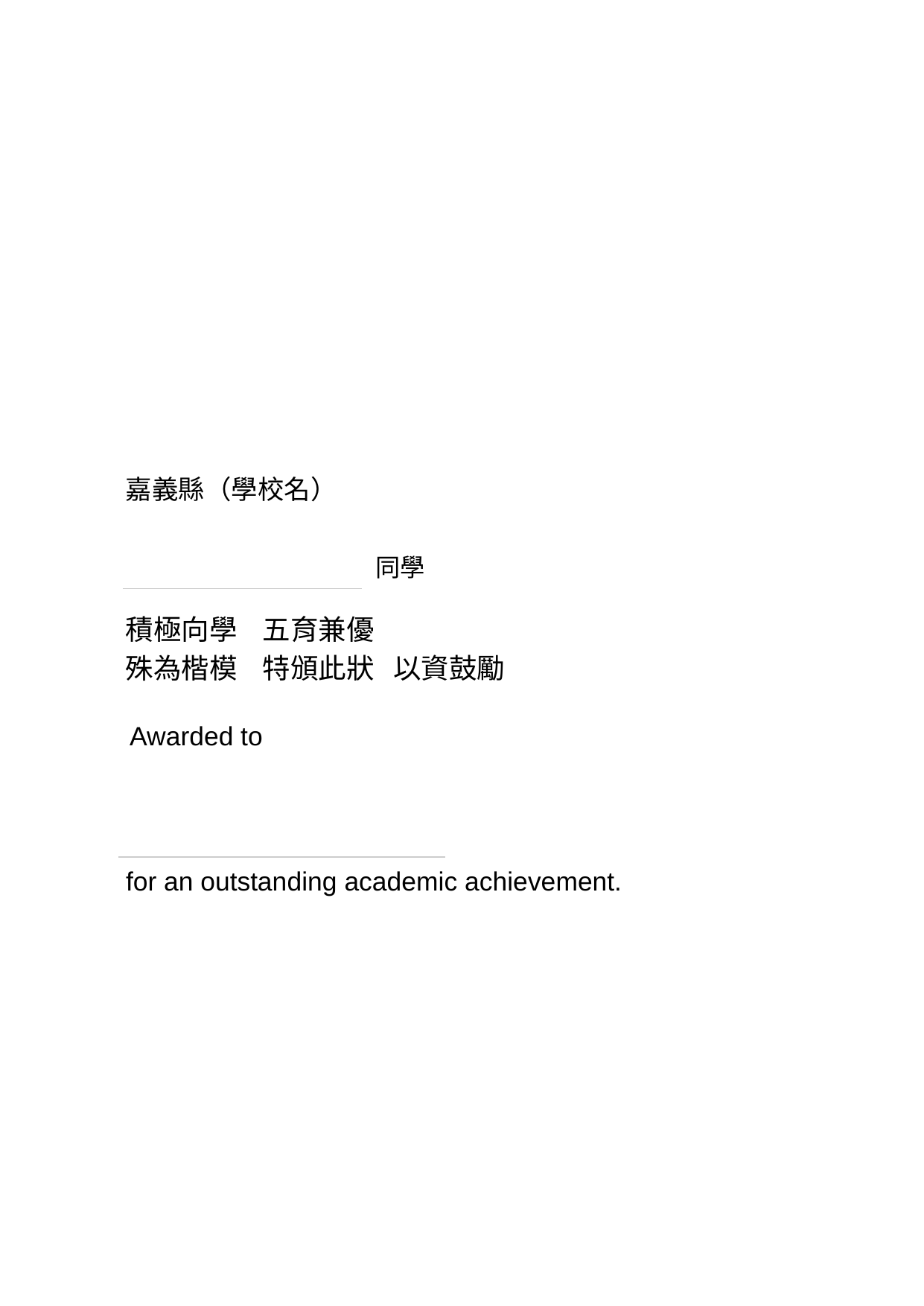

嘉義縣（學校名）
同學
積極向學    五育兼優
殊為楷模    特頒此狀   以資鼓勵
Awarded to
for an outstanding academic achievement.